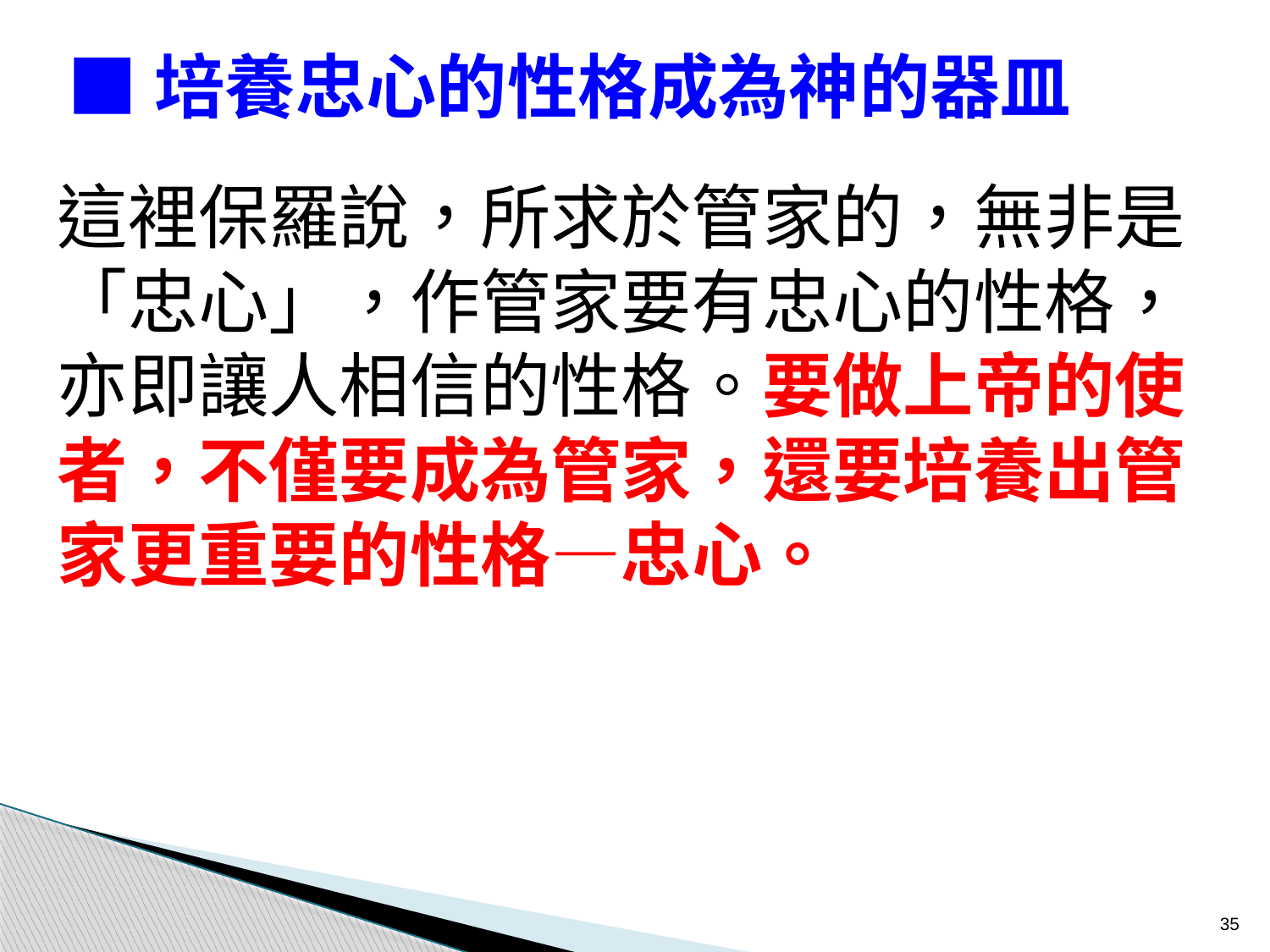

■培養忠心的性格成為神的器皿
這裡保羅說，所求於管家的，無非是「忠心」，作管家要有忠心的性格，亦即讓人相信的性格。要做上帝的使者，不僅要成為管家，還要培養出管家更重要的性格—忠心。
35